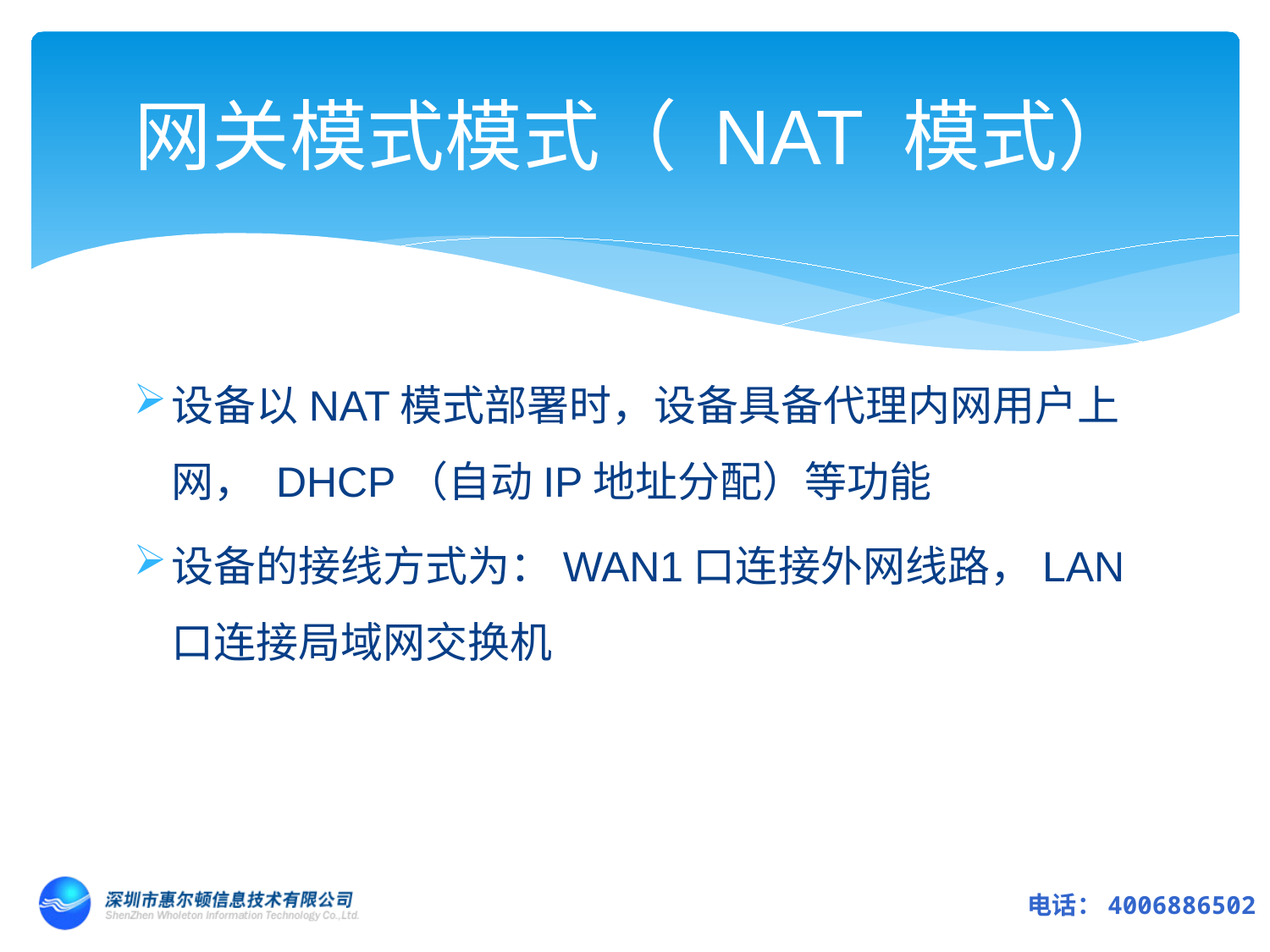

# 网关模式模式（ NAT 模式）
设备以NAT模式部署时，设备具备代理内网用户上网， DHCP（自动IP地址分配）等功能
设备的接线方式为：WAN1口连接外网线路，LAN口连接局域网交换机